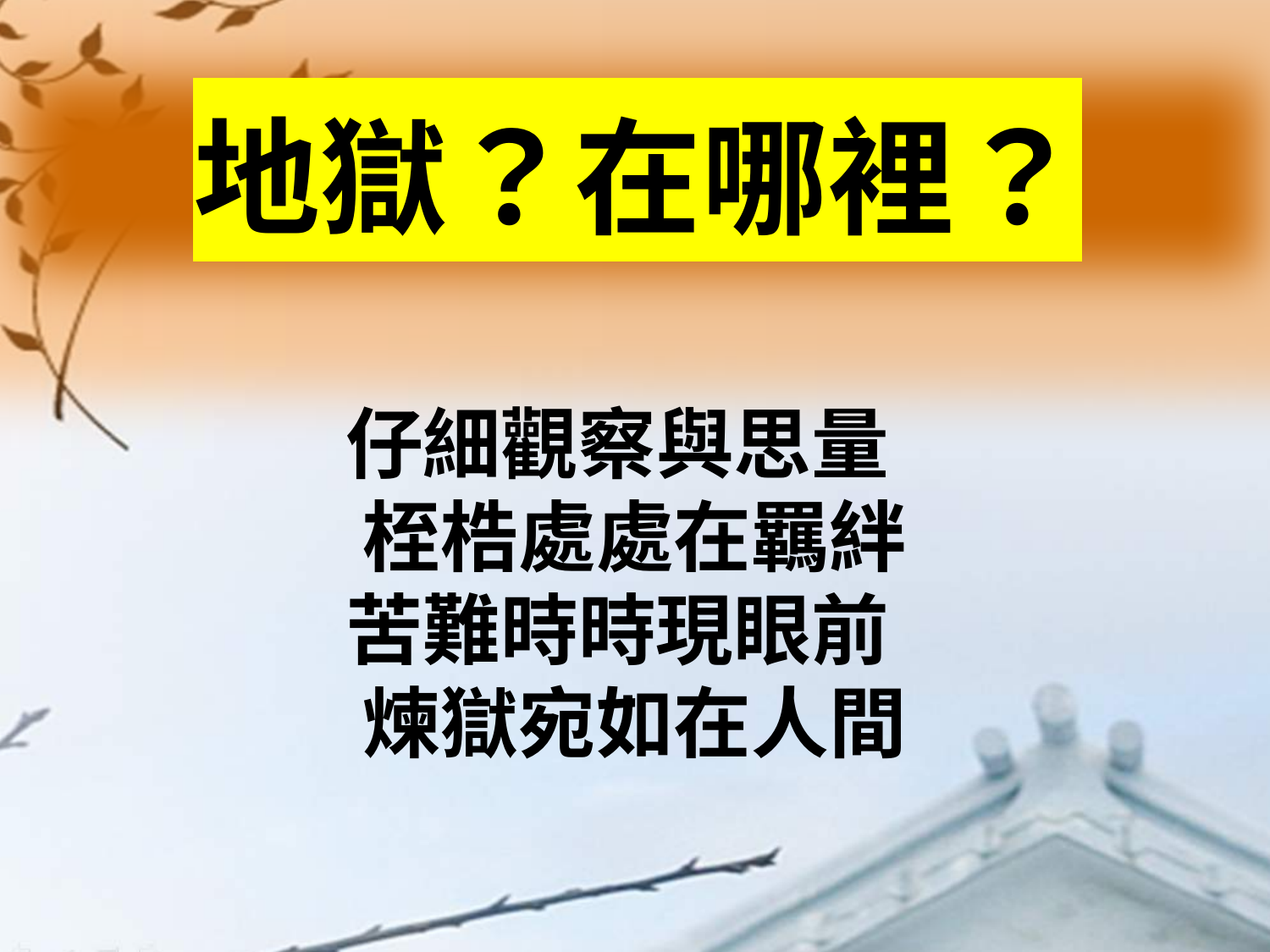

地獄？在哪裡？
仔細觀察與思量
桎梏處處在羈絆
苦難時時現眼前
煉獄宛如在人間